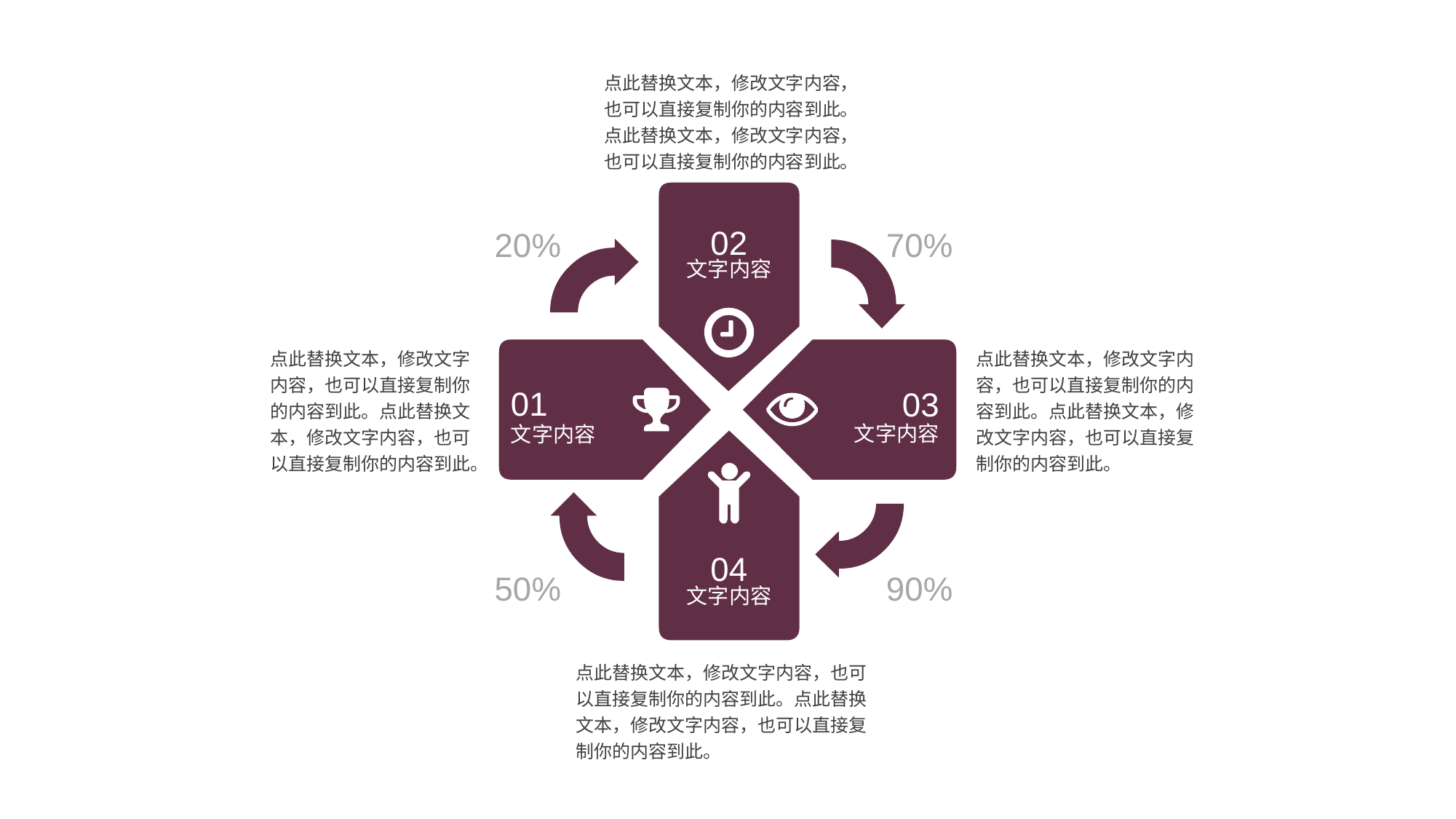

点此替换文本，修改文字内容，也可以直接复制你的内容到此。点此替换文本，修改文字内容，也可以直接复制你的内容到此。

02
文字内容
20%
70%

点此替换文本，修改文字内容，也可以直接复制你的内容到此。点此替换文本，修改文字内容，也可以直接复制你的内容到此。
点此替换文本，修改文字内容，也可以直接复制你的内容到此。点此替换文本，修改文字内容，也可以直接复制你的内容到此。

01
文字内容
03
文字内容

04
文字内容
50%
90%
点此替换文本，修改文字内容，也可以直接复制你的内容到此。点此替换文本，修改文字内容，也可以直接复制你的内容到此。